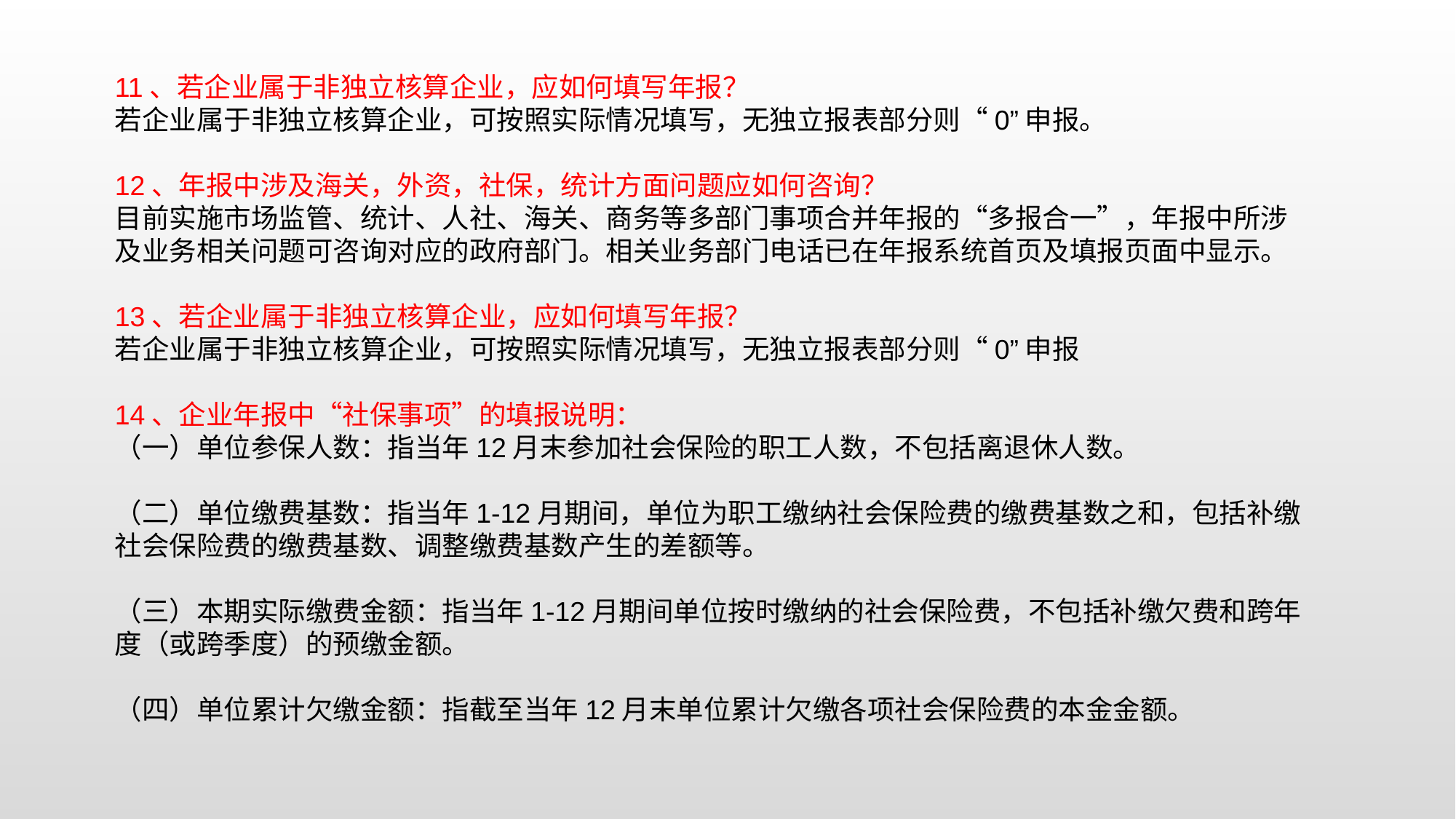

11、若企业属于非独立核算企业，应如何填写年报？
若企业属于非独立核算企业，可按照实际情况填写，无独立报表部分则“0”申报。

12、年报中涉及海关，外资，社保，统计方面问题应如何咨询？
目前实施市场监管、统计、人社、海关、商务等多部门事项合并年报的“多报合一”，年报中所涉及业务相关问题可咨询对应的政府部门。相关业务部门电话已在年报系统首页及填报页面中显示。

13、若企业属于非独立核算企业，应如何填写年报？
若企业属于非独立核算企业，可按照实际情况填写，无独立报表部分则“0”申报

14、企业年报中“社保事项”的填报说明：
（一）单位参保人数：指当年12月末参加社会保险的职工人数，不包括离退休人数。

（二）单位缴费基数：指当年1-12月期间，单位为职工缴纳社会保险费的缴费基数之和，包括补缴社会保险费的缴费基数、调整缴费基数产生的差额等。

（三）本期实际缴费金额：指当年1-12月期间单位按时缴纳的社会保险费，不包括补缴欠费和跨年度（或跨季度）的预缴金额。

（四）单位累计欠缴金额：指截至当年12月末单位累计欠缴各项社会保险费的本金金额。